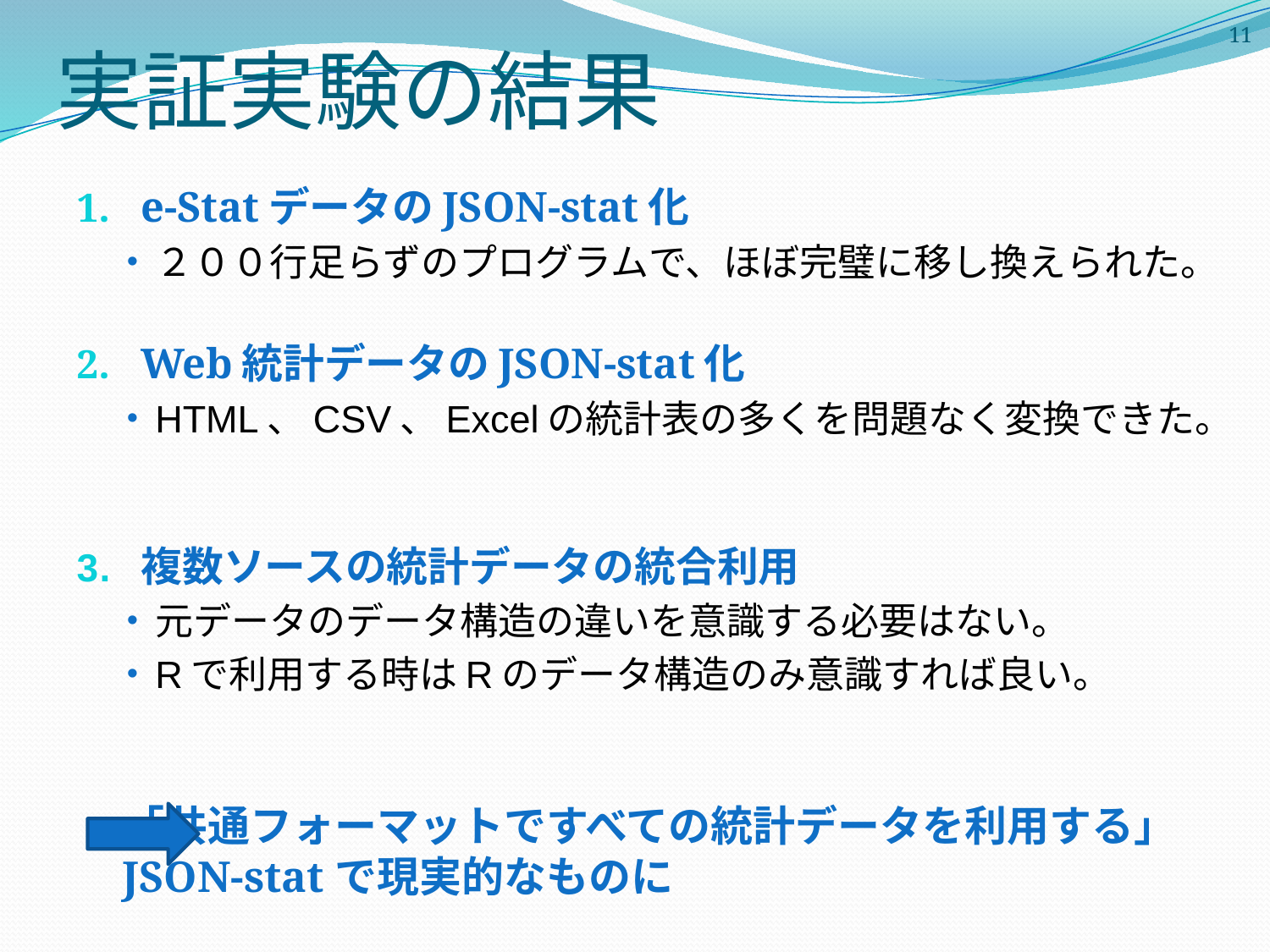

11
# 実証実験の結果
e-StatデータのJSON-stat化
２００行足らずのプログラムで、ほぼ完璧に移し換えられた。
Web統計データのJSON-stat化
HTML、CSV、Excelの統計表の多くを問題なく変換できた。
複数ソースの統計データの統合利用
元データのデータ構造の違いを意識する必要はない。
Rで利用する時はRのデータ構造のみ意識すれば良い。
「共通フォーマットですべての統計データを利用する」
JSON-statで現実的なものに